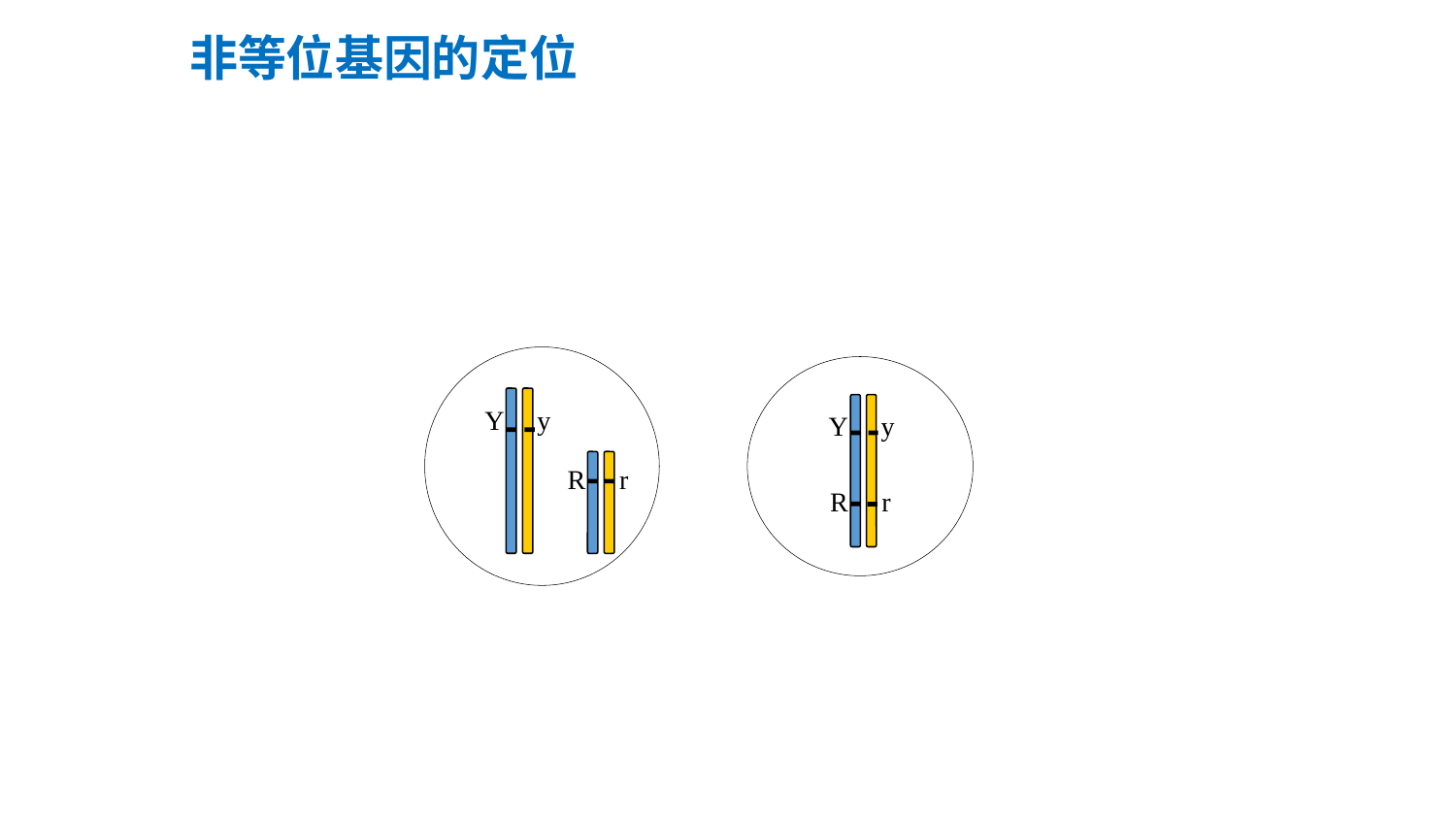

# 非等位基因的定位

Y     y

R     r

Y     y

R     r